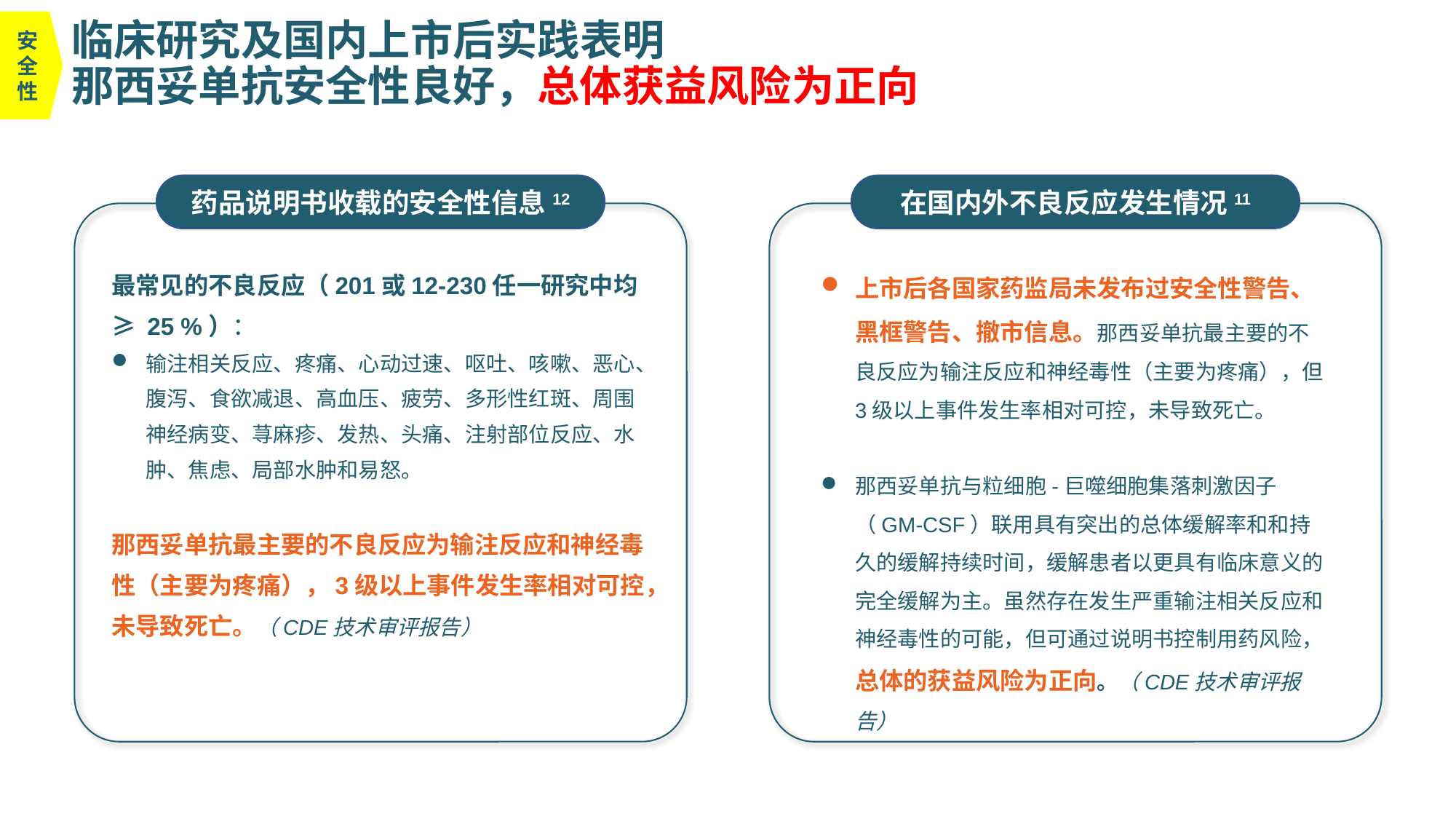

安全性
# 临床研究及国内上市后实践表明 那西妥单抗安全性良好，总体获益风险为正向
药品说明书收载的安全性信息12
在国内外不良反应发生情况11

最常见的不良反应（201或12-230任一研究中均≥ 25 %）：
输注相关反应、疼痛、心动过速、呕吐、咳嗽、恶心、腹泻、食欲减退、高血压、疲劳、多形性红斑、周围神经病变、荨麻疹、发热、头痛、注射部位反应、水肿、焦虑、局部水肿和易怒。

那西妥单抗最主要的不良反应为输注反应和神经毒性（主要为疼痛），3级以上事件发生率相对可控，未导致死亡。（CDE技术审评报告）
上市后各国家药监局未发布过安全性警告、黑框警告、撤市信息。那西妥单抗最主要的不良反应为输注反应和神经毒性（主要为疼痛），但3级以上事件发生率相对可控，未导致死亡。

那西妥单抗与粒细胞-巨噬细胞集落刺激因子（GM-CSF）联用具有突出的总体缓解率和和持久的缓解持续时间，缓解患者以更具有临床意义的完全缓解为主。虽然存在发生严重输注相关反应和神经毒性的可能，但可通过说明书控制用药风险，总体的获益风险为正向。（CDE技术审评报告）